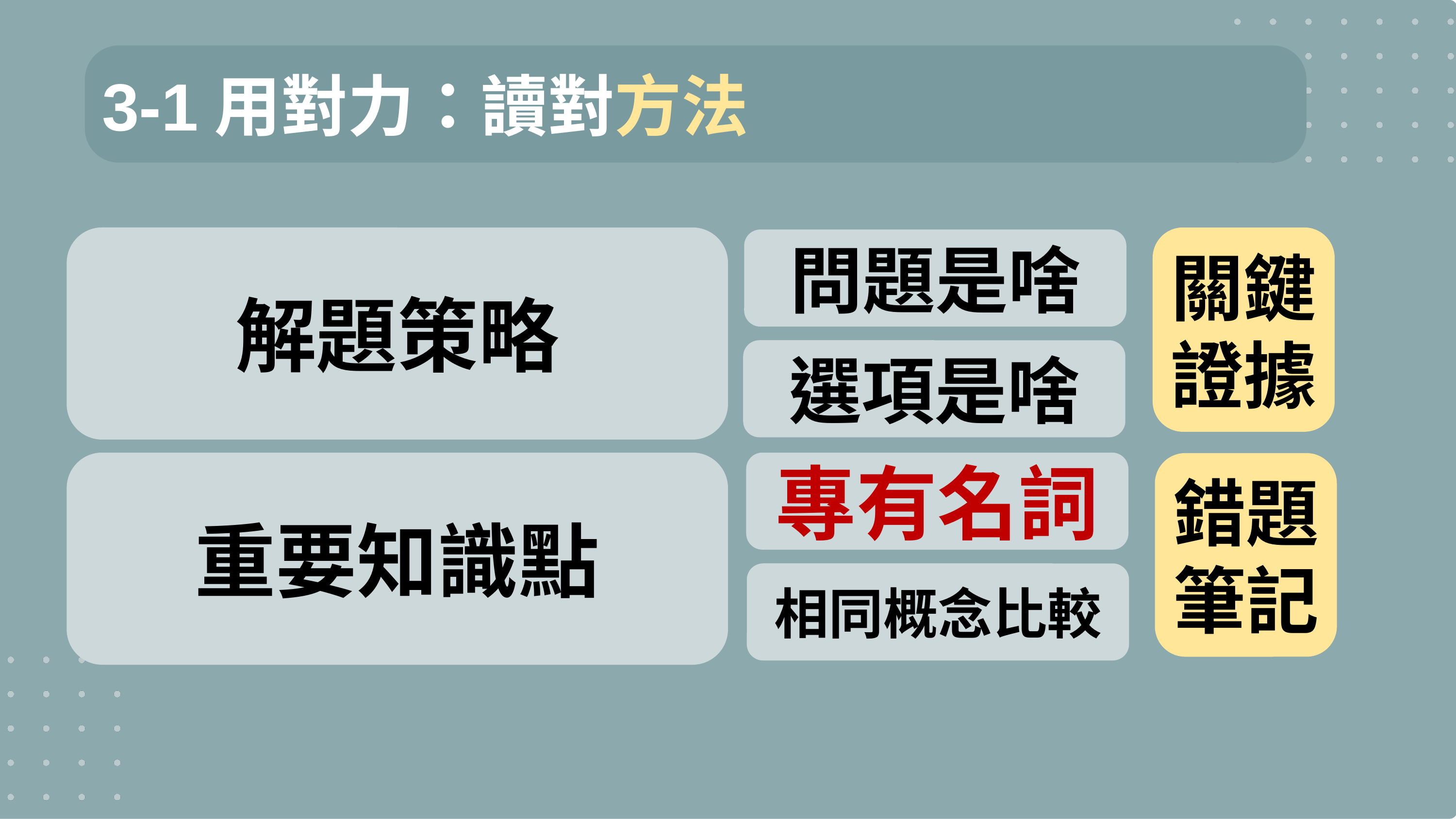

3-1用對力：讀對方法
解題策略
關鍵證據
問題是啥
選項是啥
重要知識點
專有名詞
錯題筆記
相同概念比較